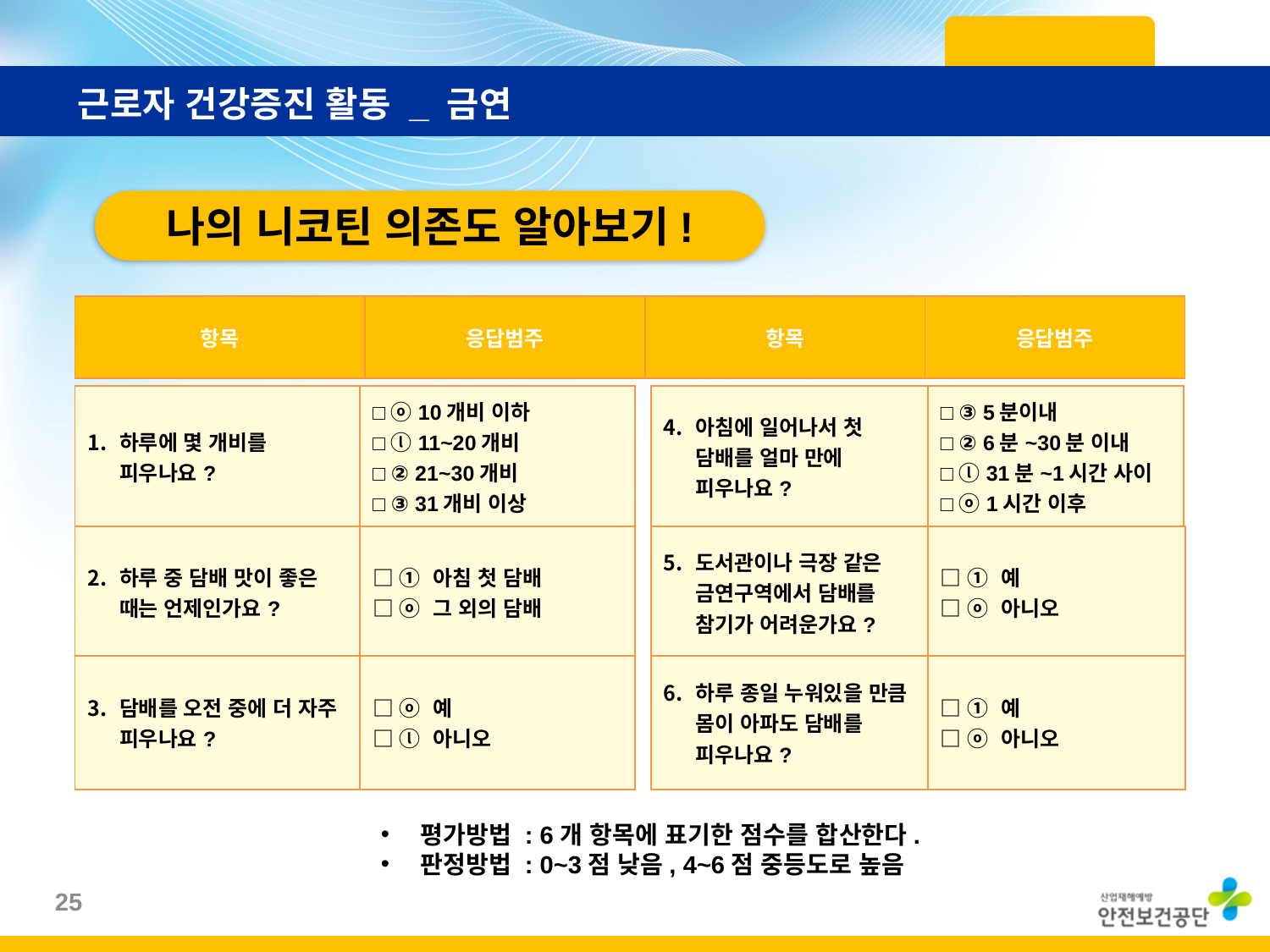

근로자 건강증진 활동 _ 금연
나의 니코틴 의존도 알아보기!
| 항목 | 응답범주 | 항목 | 응답범주 |
| --- | --- | --- | --- |
| 하루에 몇 개비를 피우나요? | □ ⓞ 10개비 이하 □ ⓛ 11~20개비 □ ② 21~30개비 □ ③ 31개비 이상 |
| --- | --- |
| 아침에 일어나서 첫 담배를 얼마 만에 피우나요? | □ ③ 5분이내 □ ② 6분~30분 이내 □ ⓛ 31분~1시간 사이 □ ⓞ 1시간 이후 |
| --- | --- |
| 하루 중 담배 맛이 좋은 때는 언제인가요? | □ ① 아침 첫 담배 □ ⓞ 그 외의 담배 |
| --- | --- |
| 도서관이나 극장 같은 금연구역에서 담배를 참기가 어려운가요? | □ ① 예 □ ⓞ 아니오 |
| --- | --- |
| 담배를 오전 중에 더 자주 피우나요? | □ ⓞ 예 □ ⓛ 아니오 |
| --- | --- |
| 하루 종일 누워있을 만큼 몸이 아파도 담배를 피우나요? | □ ① 예 □ ⓞ 아니오 |
| --- | --- |
평가방법 : 6개 항목에 표기한 점수를 합산한다.
판정방법 : 0~3점 낮음, 4~6점 중등도로 높음
25